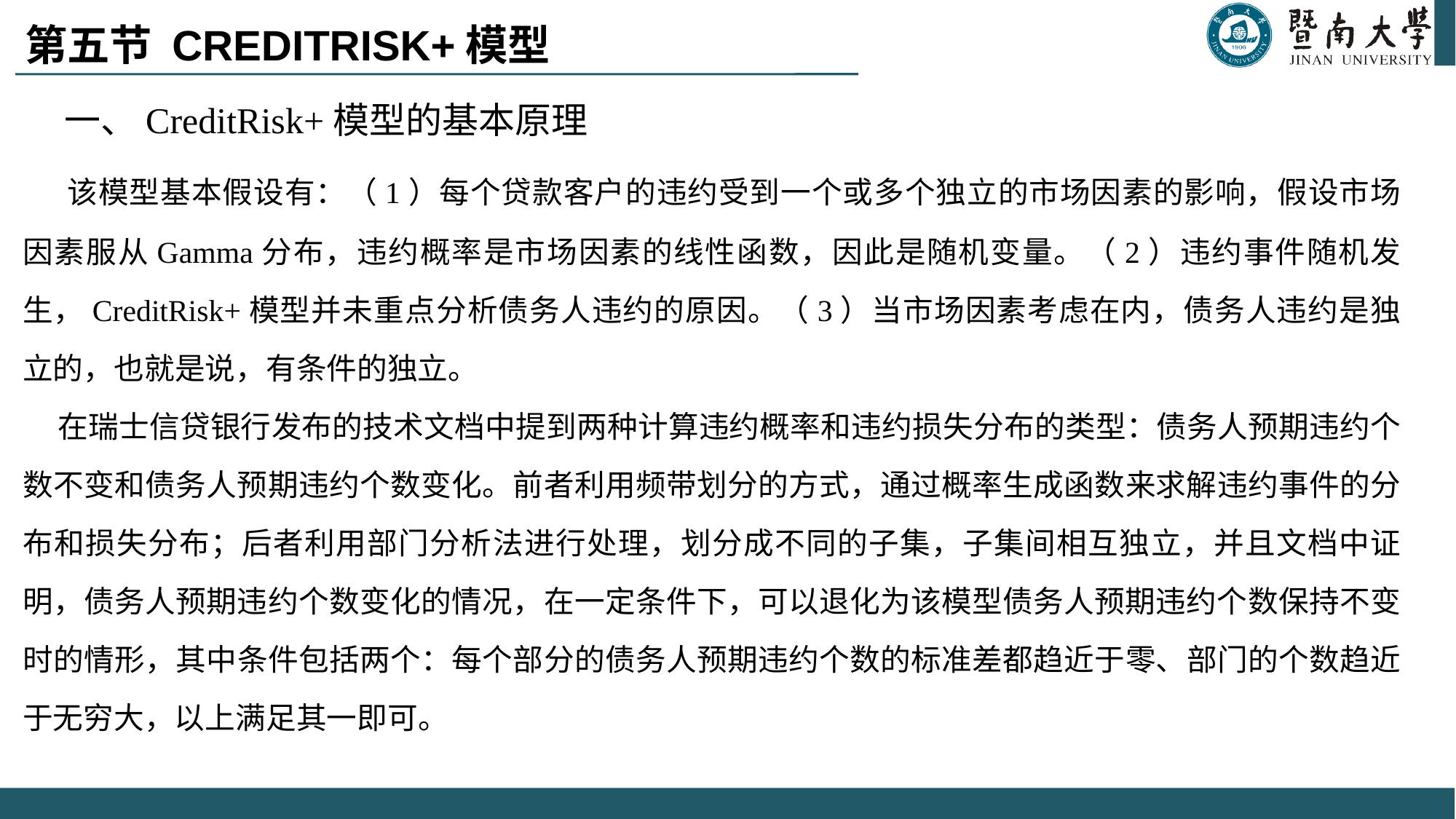

# 第五节 CreditRisk+模型
    一、CreditRisk+模型的基本原理
    该模型基本假设有：（1）每个贷款客户的违约受到一个或多个独立的市场因素的影响，假设市场因素服从Gamma分布，违约概率是市场因素的线性函数，因此是随机变量。（2）违约事件随机发生，CreditRisk+模型并未重点分析债务人违约的原因。（3）当市场因素考虑在内，债务人违约是独立的，也就是说，有条件的独立。
    在瑞士信贷银行发布的技术文档中提到两种计算违约概率和违约损失分布的类型：债务人预期违约个数不变和债务人预期违约个数变化。前者利用频带划分的方式，通过概率生成函数来求解违约事件的分布和损失分布；后者利用部门分析法进行处理，划分成不同的子集，子集间相互独立，并且文档中证明，债务人预期违约个数变化的情况，在一定条件下，可以退化为该模型债务人预期违约个数保持不变时的情形，其中条件包括两个：每个部分的债务人预期违约个数的标准差都趋近于零、部门的个数趋近于无穷大，以上满足其一即可。